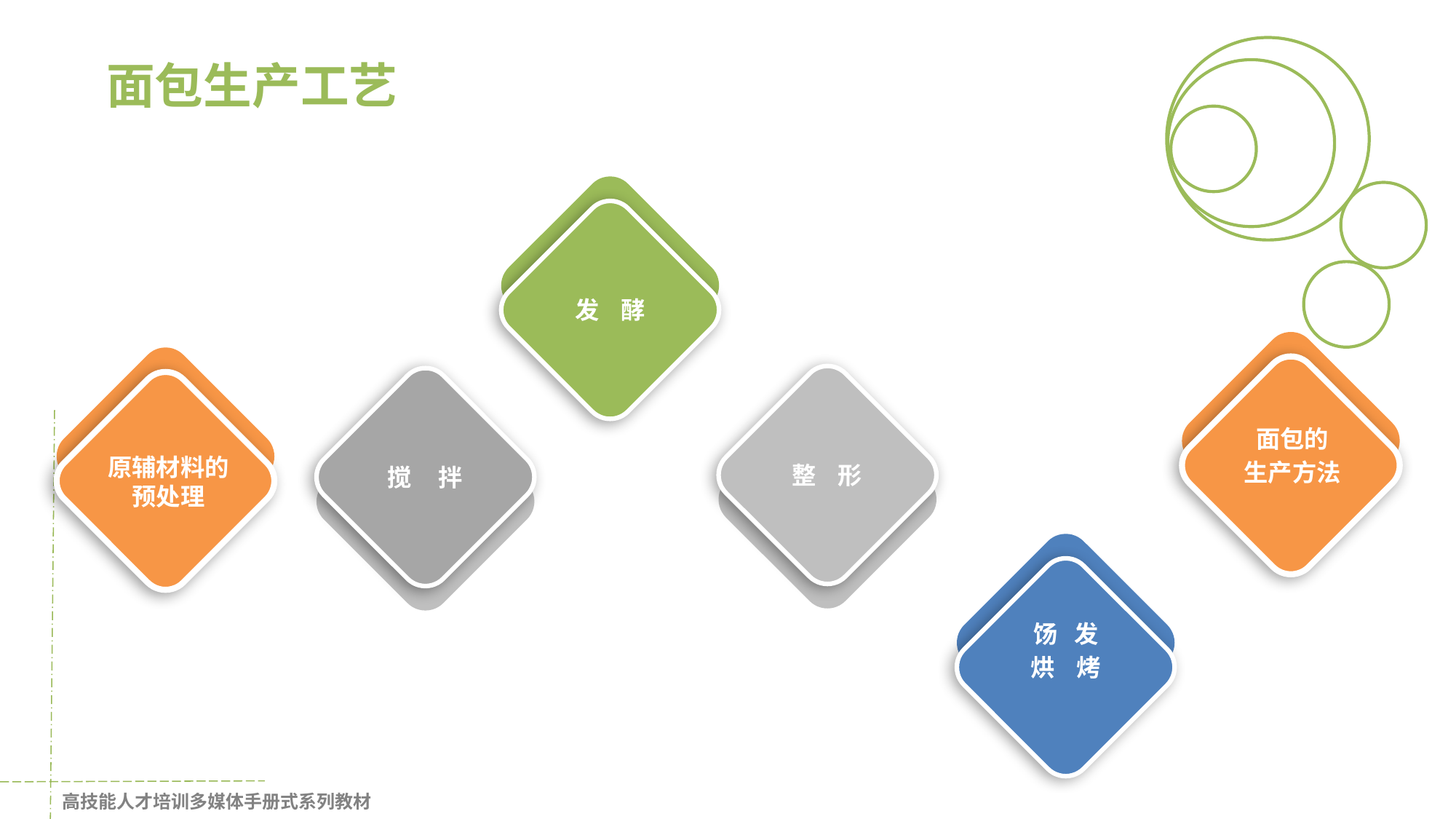

面包生产工艺

发    酵

面包的
生产方法

原辅材料的预处理
整    形
搅     拌

饧   发
烘    烤